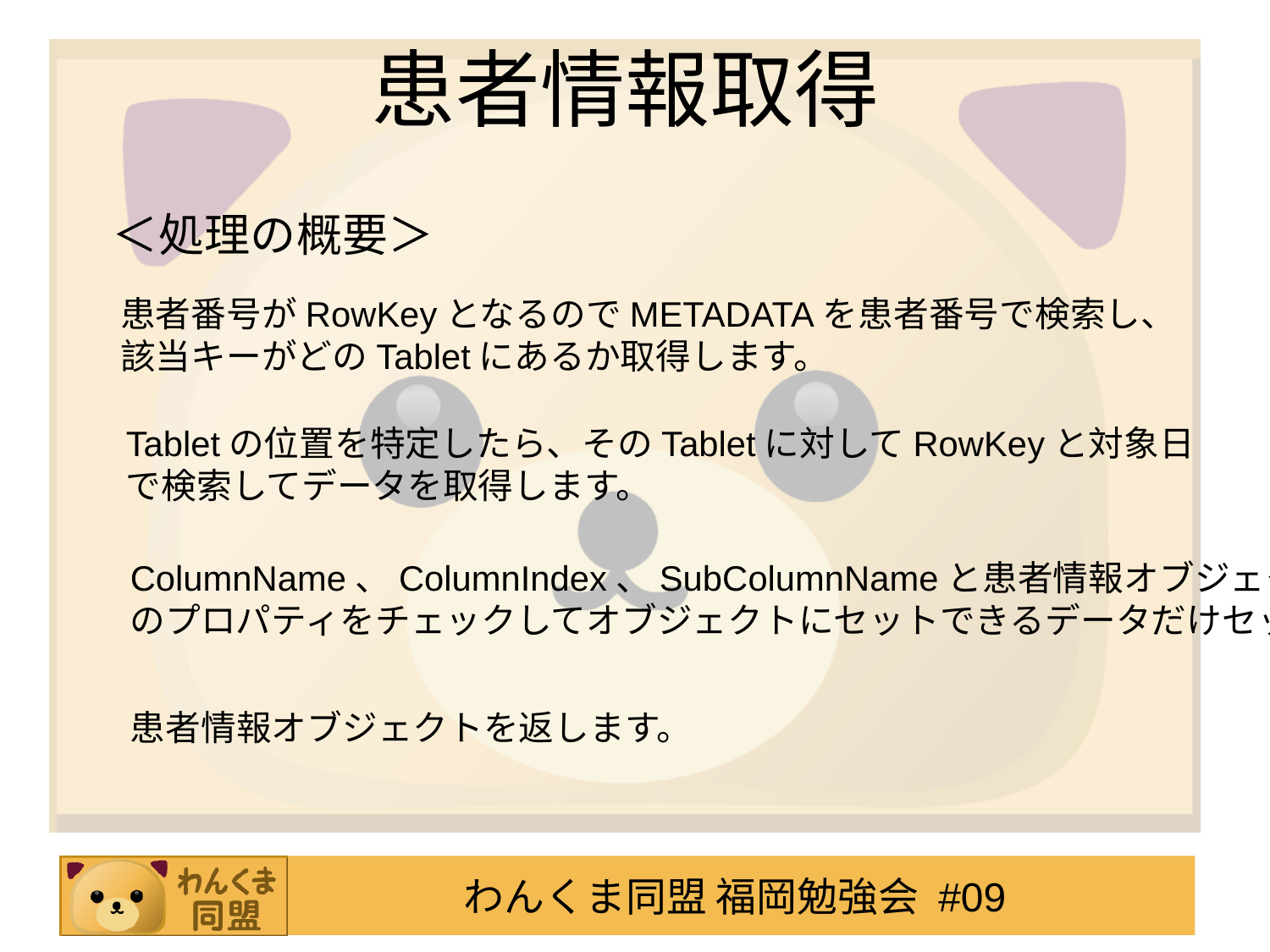

# 患者情報取得
＜処理の概要＞
患者番号がRowKeyとなるのでMETADATAを患者番号で検索し、
該当キーがどのTabletにあるか取得します。
Tabletの位置を特定したら、そのTabletに対してRowKeyと対象日
で検索してデータを取得します。
ColumnName、ColumnIndex、SubColumnNameと患者情報オブジェクト
のプロパティをチェックしてオブジェクトにセットできるデータだけセットします。
患者情報オブジェクトを返します。